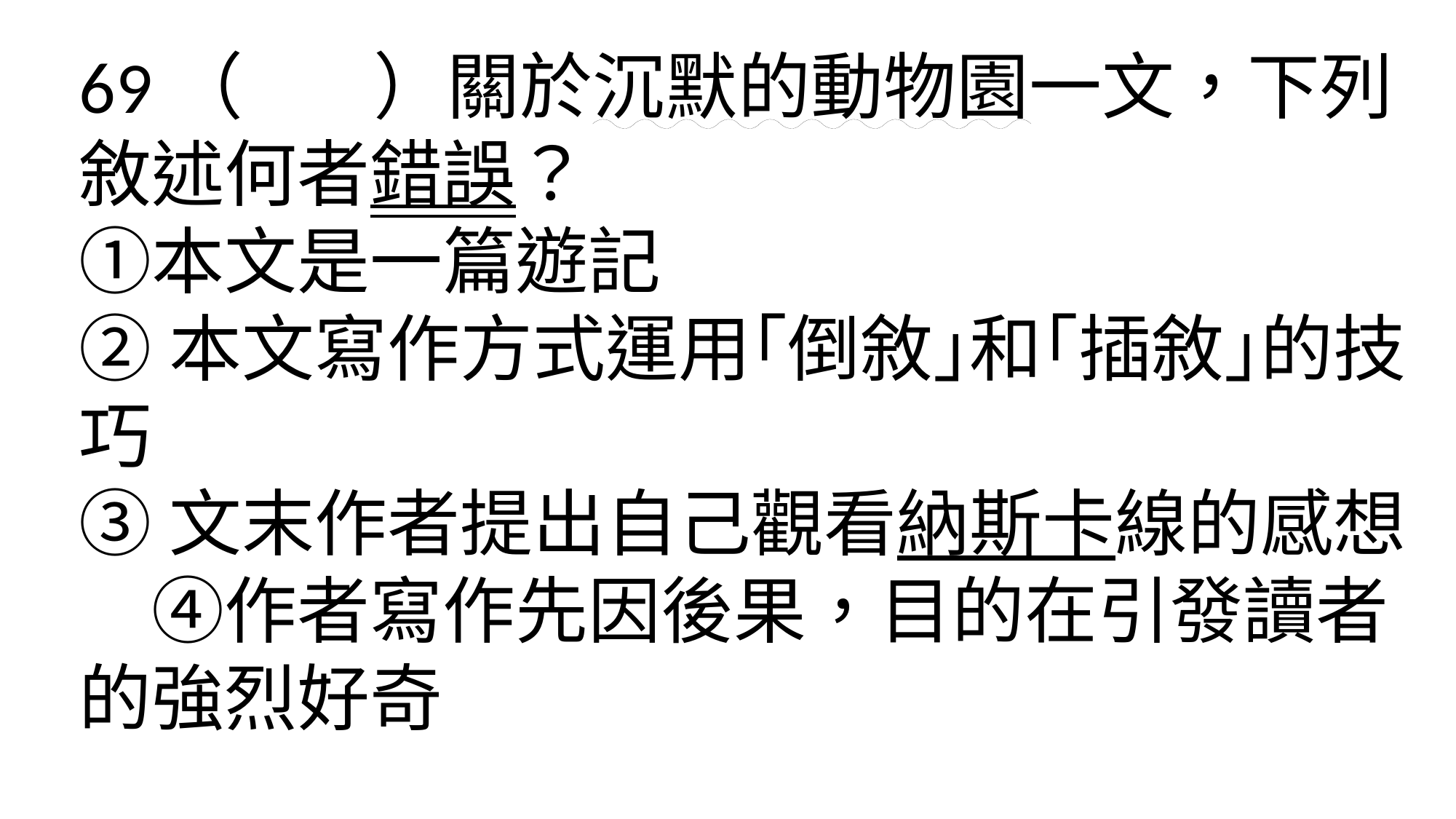

69（        ）關於沉默的動物園一文，下列敘述何者錯誤？　
①本文是一篇遊記
②本文寫作方式運用｢倒敘｣和｢插敘｣的技巧
③文末作者提出自己觀看納斯卡線的感想　④作者寫作先因後果，目的在引發讀者的強烈好奇